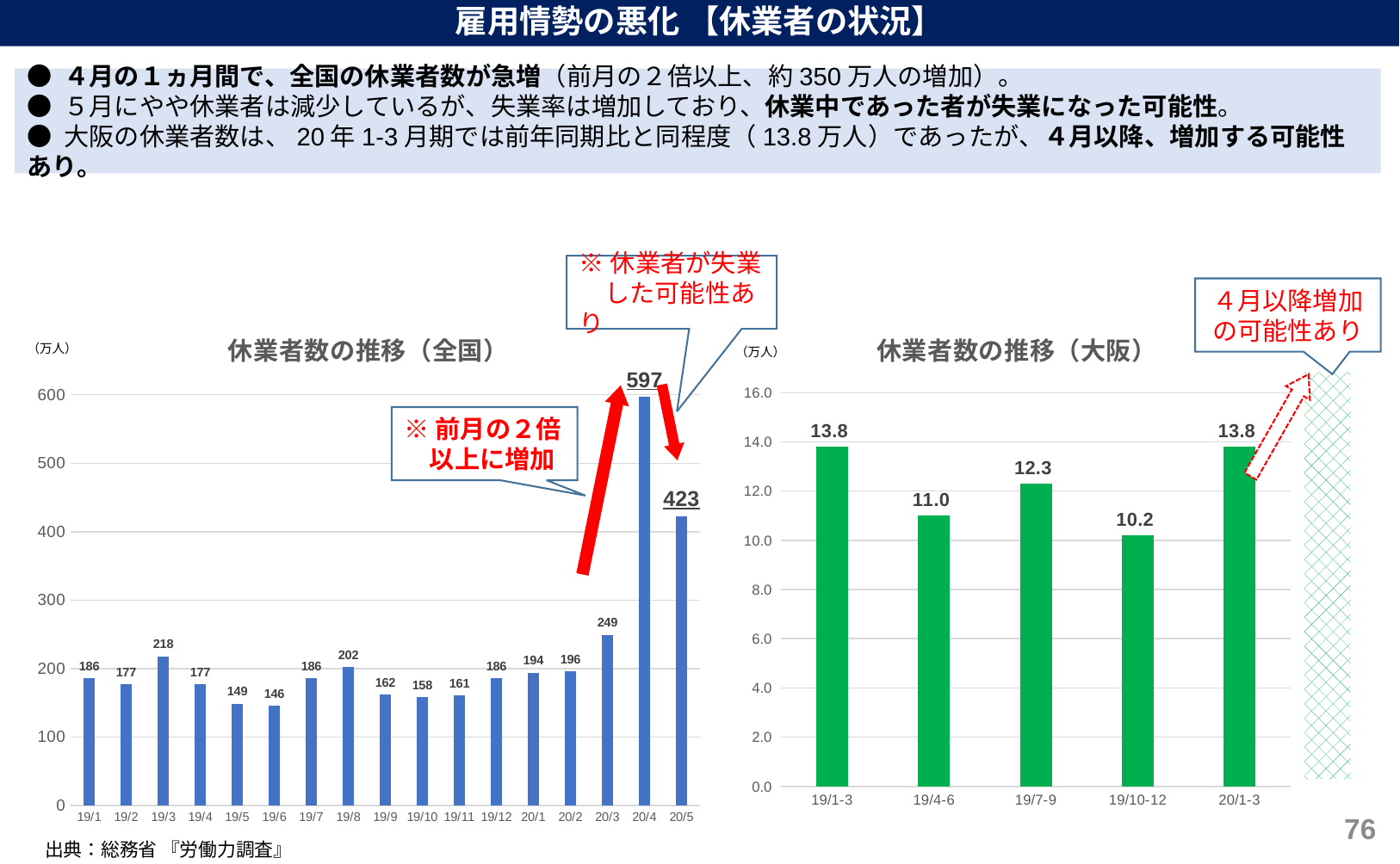

雇用情勢の悪化 【休業者の状況】
● ４月の１ヵ月間で、全国の休業者数が急増（前月の２倍以上、約350万人の増加）。
● ５月にやや休業者は減少しているが、失業率は増加しており、休業中であった者が失業になった可能性。
● 大阪の休業者数は、20年1-3月期では前年同期比と同程度（13.8万人）であったが、４月以降、増加する可能性あり。
※休業者が失業
　した可能性あり
４月以降増加の可能性あり

### Chart: 休業者数の推移（大阪）

| Category |  |
|---|---|
| 19/1-3 | 13.8 |
| 19/4-6 | 11.0 |
| 19/7-9 | 12.3 |
| 19/10-12 | 10.2 |
| 20/1-3 | 13.8 |

### Chart: 休業者数の推移（全国）

| Category |  |
|---|---|
| 19/1 | 186.0 |
| 19/2 | 177.0 |
| 19/3 | 218.0 |
| 19/4 | 177.0 |
| 19/5 | 149.0 |
| 19/6 | 146.0 |
| 19/7 | 186.0 |
| 19/8 | 202.0 |
| 19/9 | 162.0 |
| 19/10 | 158.0 |
| 19/11 | 161.0 |
| 19/12 | 186.0 |
| 20/1 | 194.0 |
| 20/2 | 196.0 |
| 20/3 | 249.0 |
| 20/4 | 597.0 |
| 20/5 | 423.0 |
（万人）
（万人）

※前月の２倍
　以上に増加

76
出典：総務省 『労働力調査』